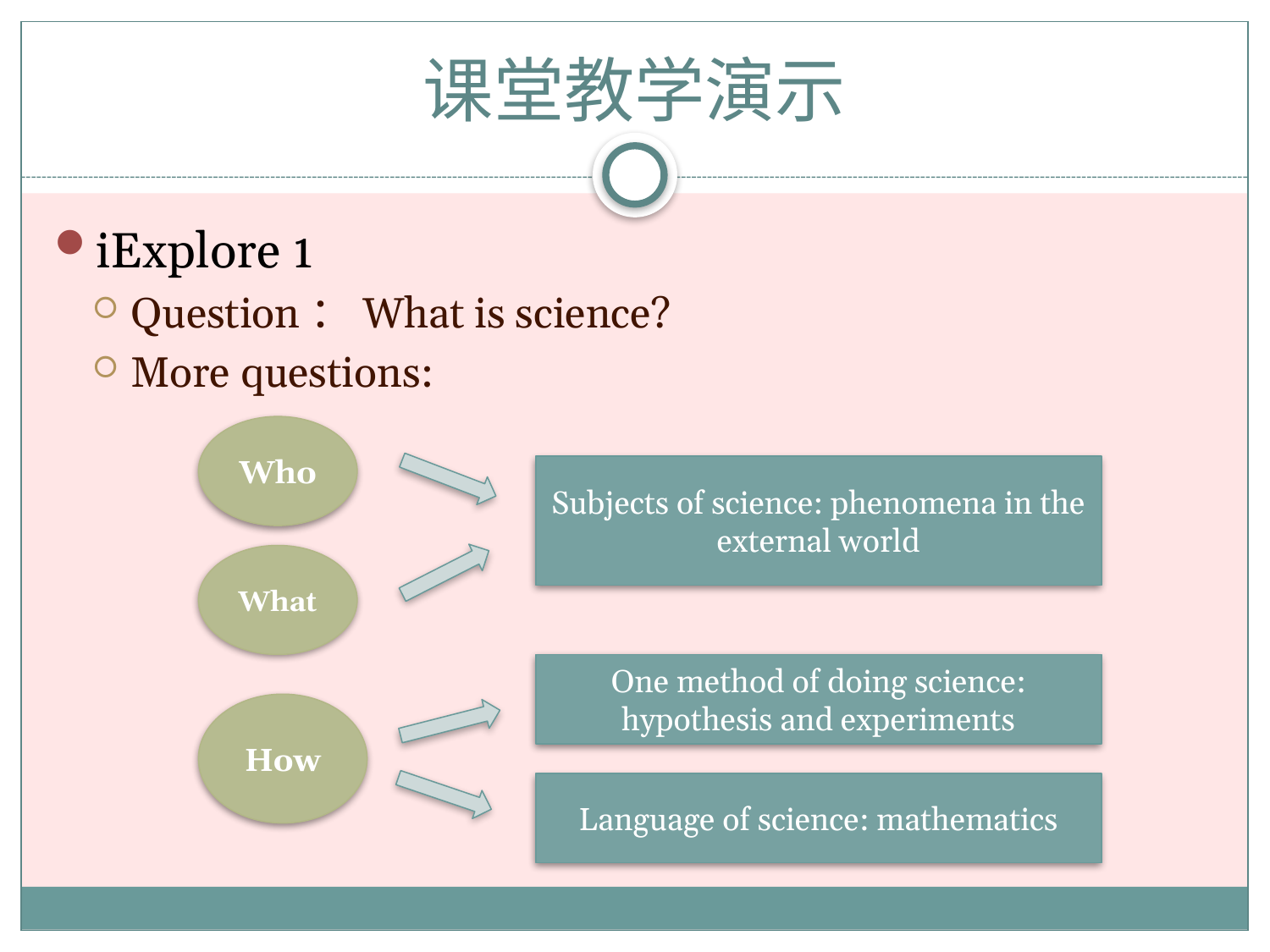

# 课堂教学演示
iExplore 1
Question：What is science?
More questions:
Who
Subjects of science: phenomena in the external world

What

One method of doing science: hypothesis and experiments
How

Language of science: mathematics